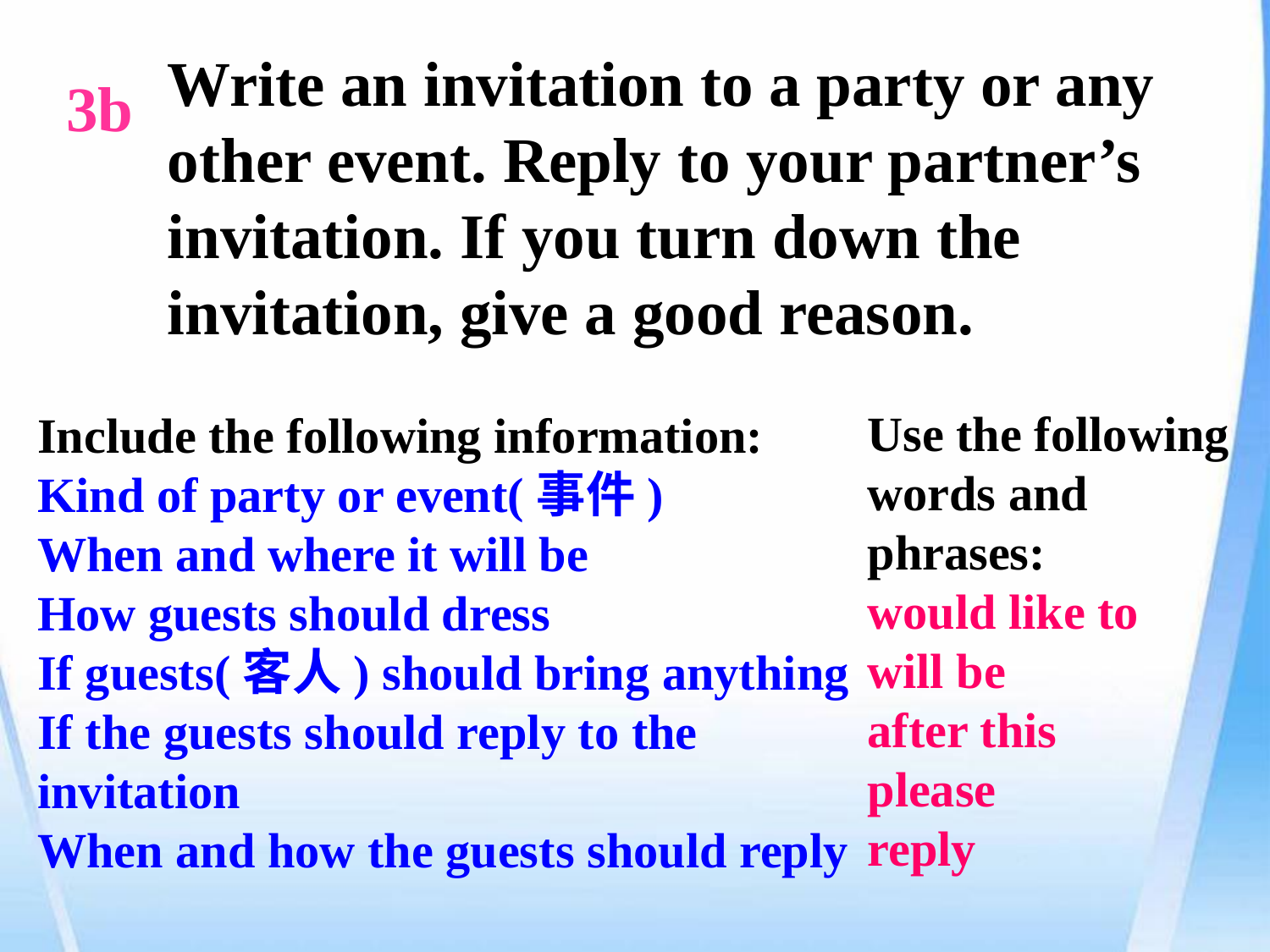

Write an invitation to a party or any other event. Reply to your partner’s invitation. If you turn down the invitation, give a good reason.
3b
Include the following information:
Kind of party or event(事件)
When and where it will be
How guests should dress
If guests(客人) should bring anything
If the guests should reply to the
invitation
When and how the guests should reply
Use the following
words and phrases:
would like to
will be
after this
please
reply